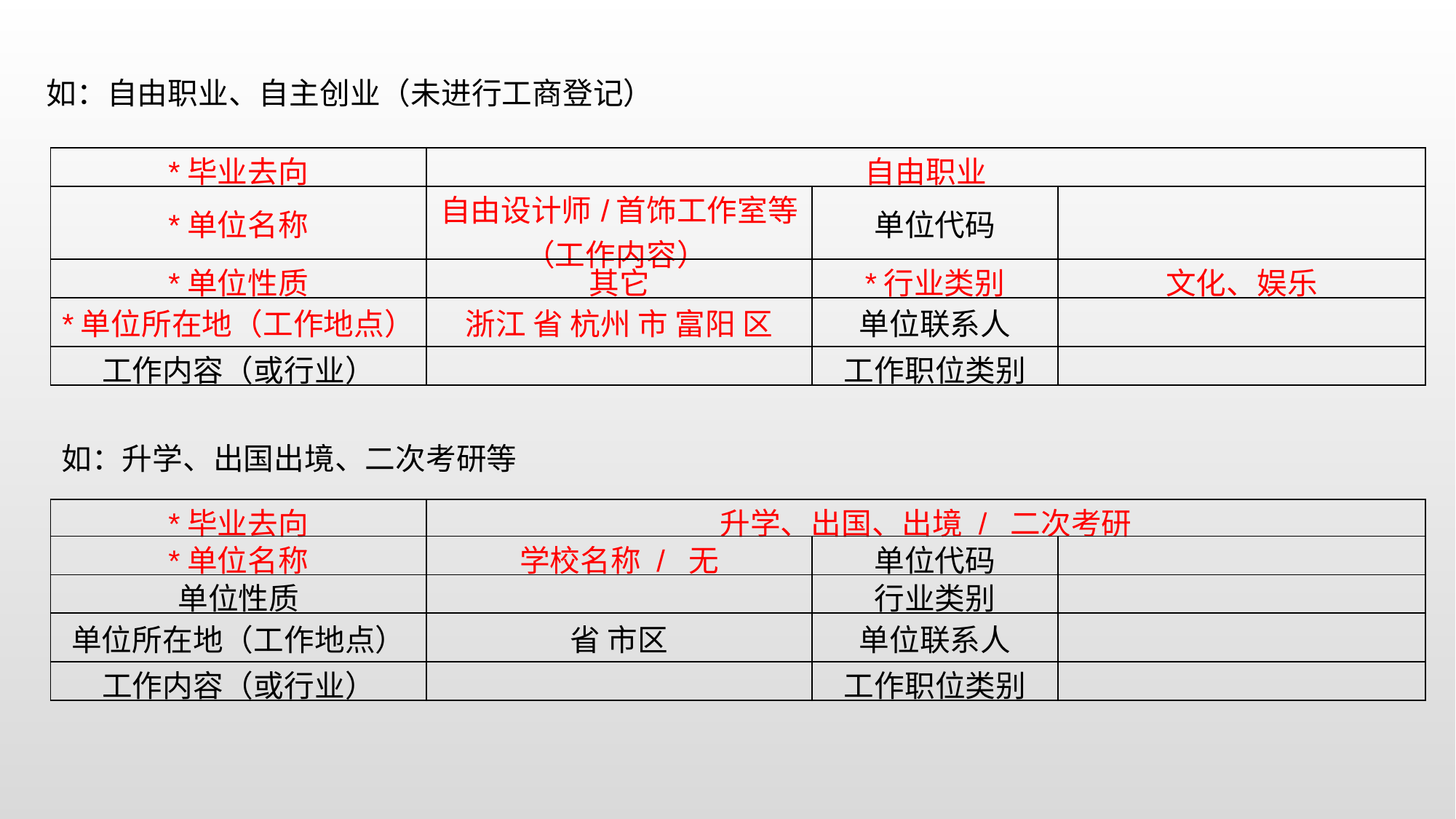

如：自由职业、自主创业（未进行工商登记）
| \*毕业去向 | 自由职业 |  |  |
| --- | --- | --- | --- |
| \*单位名称 | 自由设计师/首饰工作室等（工作内容） | 单位代码 |  |
| \*单位性质 | 其它 | \*行业类别 | 文化、娱乐 |
| \*单位所在地（工作地点） | 浙江 省 杭州 市 富阳 区 | 单位联系人 |  |
| 工作内容（或行业） |  | 工作职位类别 |  |
如：升学、出国出境、二次考研等
| \*毕业去向 | 升学、出国、出境 / 二次考研 |  |  |
| --- | --- | --- | --- |
| \*单位名称 | 学校名称 / 无 | 单位代码 |  |
| 单位性质 |  | 行业类别 |  |
| 单位所在地（工作地点） | 省 市区 | 单位联系人 |  |
| 工作内容（或行业） |  | 工作职位类别 |  |